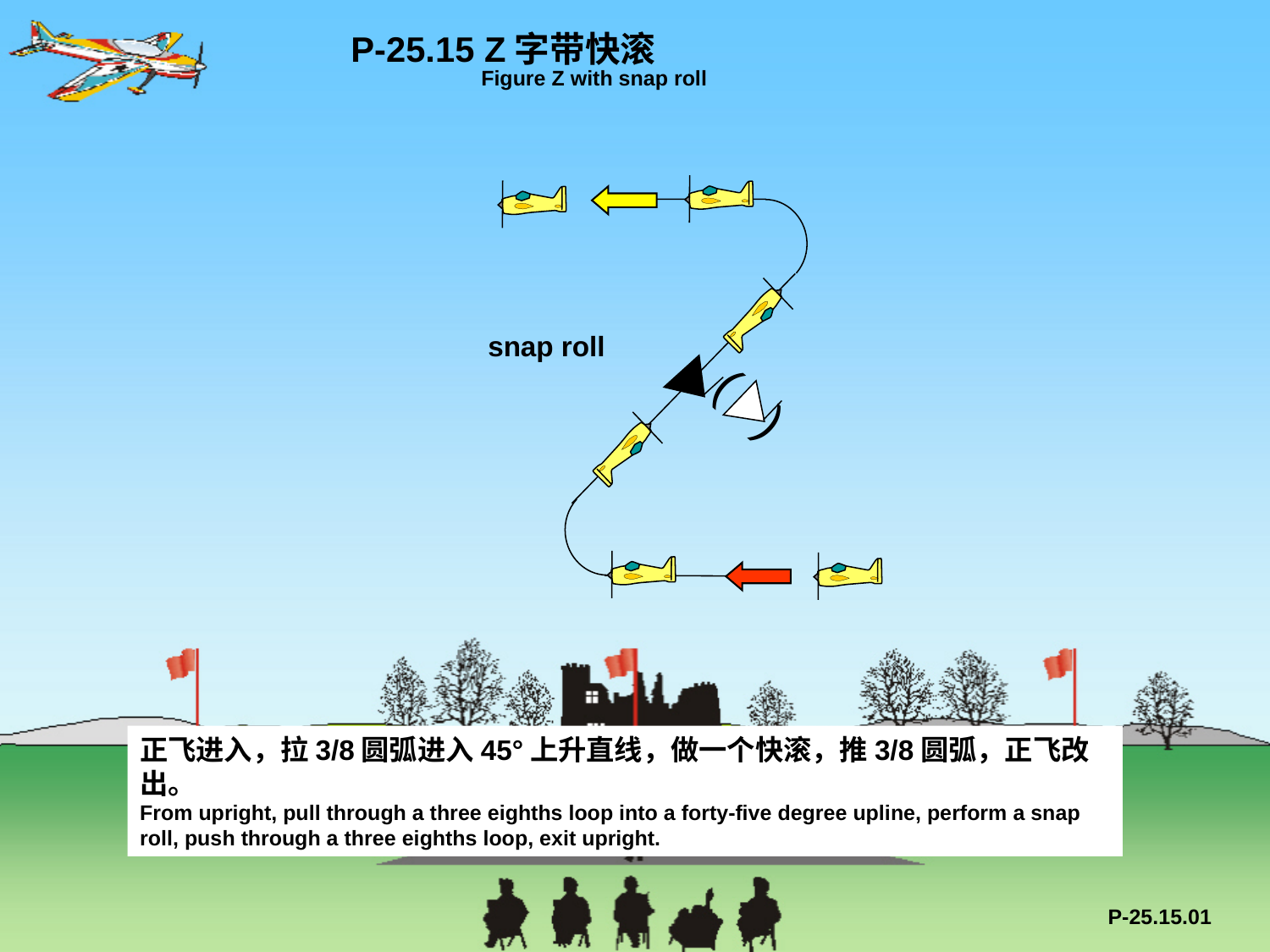

P-25.15 Z字带快滚
                      Figure Z with snap roll

snap roll

(   )

正飞进入，拉3/8圆弧进入45°上升直线，做一个快滚，推3/8圆弧，正飞改出。
From upright, pull through a three eighths loop into a forty-five degree upline, perform a snap roll, push through a three eighths loop, exit upright.
P-25.15.01